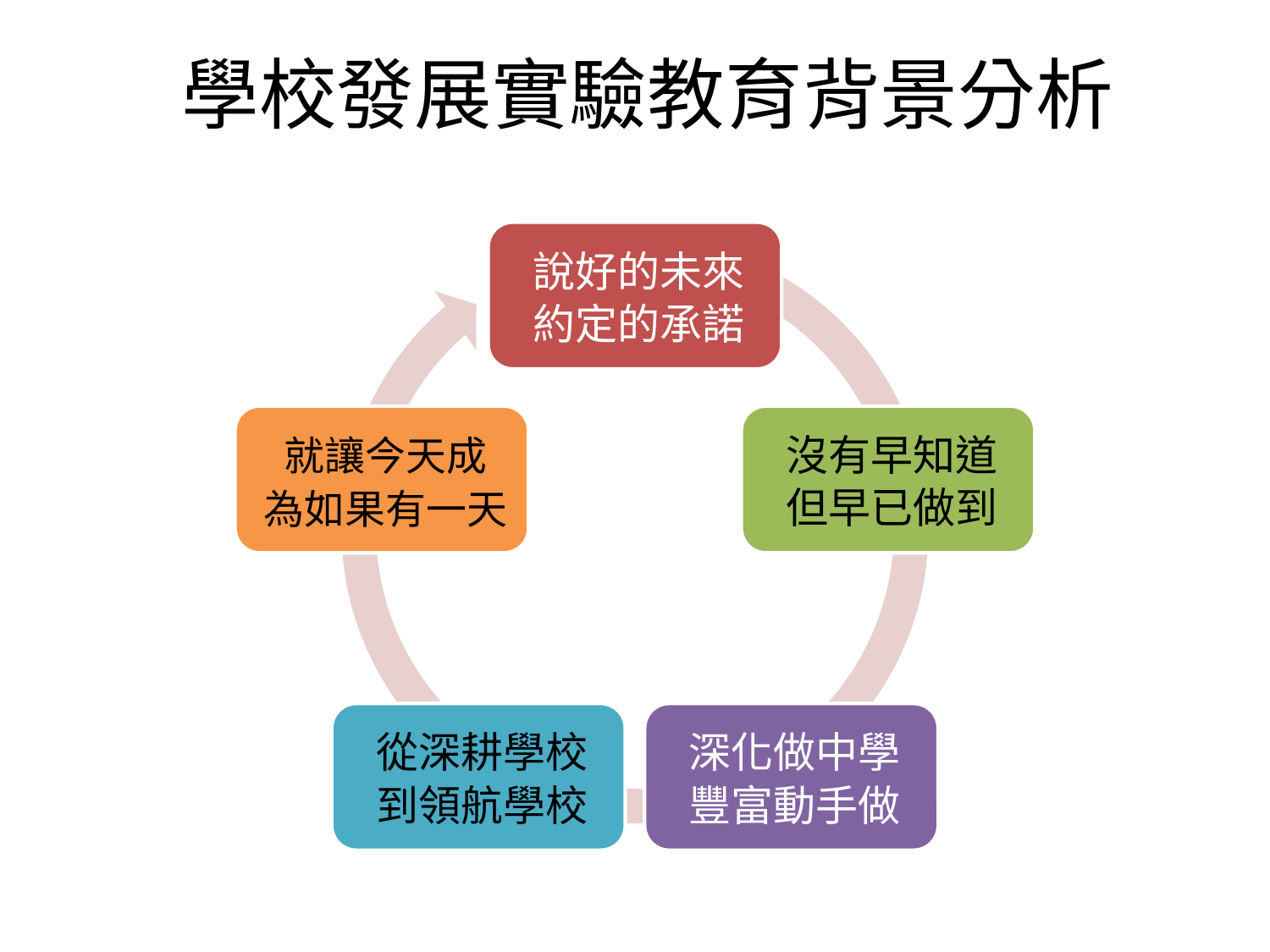

# 學校發展實驗教育背景分析
說好的未來
約定的承諾
沒有早知道
但早已做到
深化做中學
豐富動手做
從深耕學校
到領航學校
就讓今天成
為如果有一天